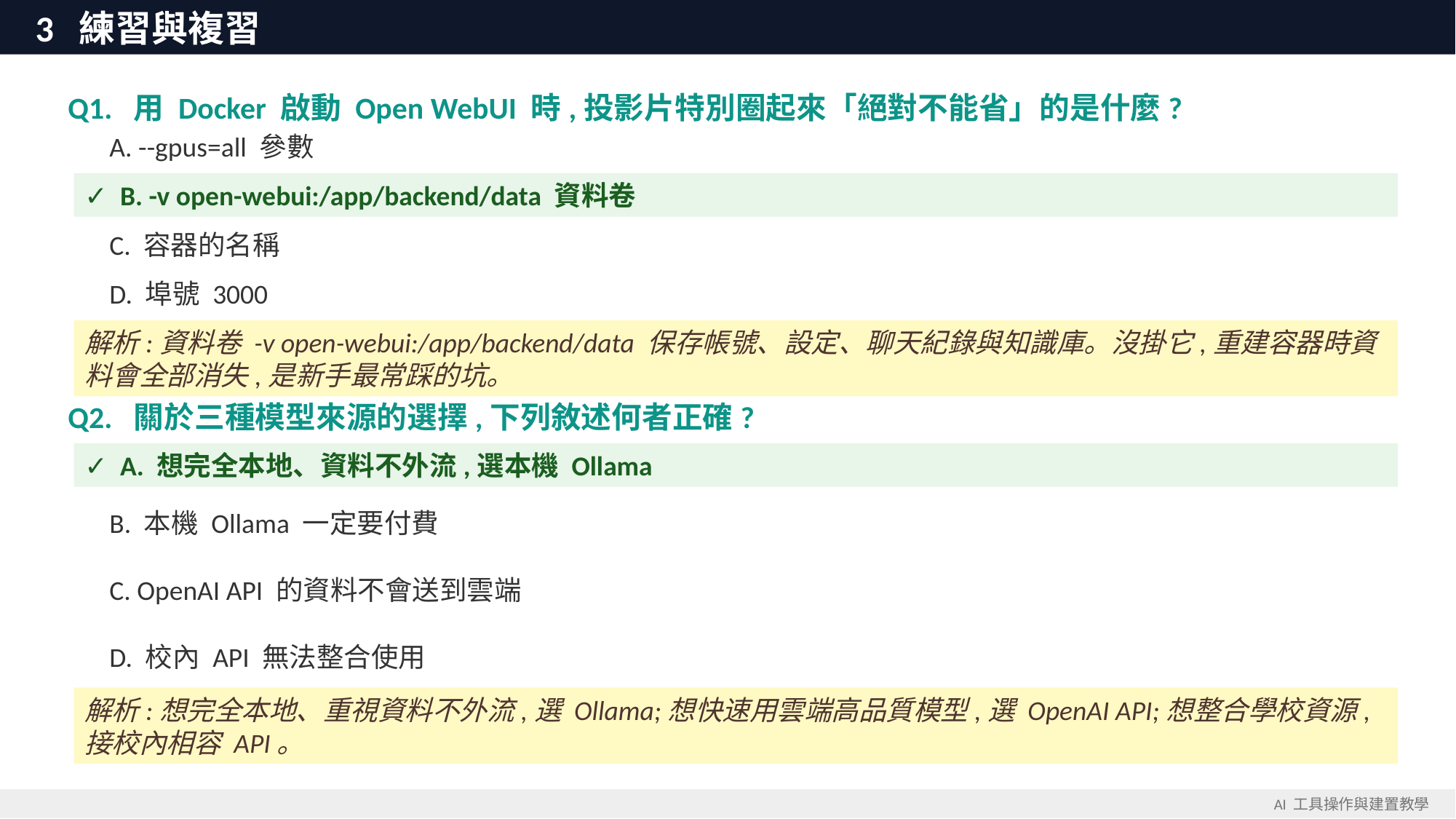

3  練習與複習
Q1.  用 Docker 啟動 Open WebUI 時,投影片特別圈起來「絕對不能省」的是什麼?
    A. --gpus=all 參數
✓  B. -v open-webui:/app/backend/data 資料卷
    C. 容器的名稱
    D. 埠號 3000
解析:資料卷 -v open-webui:/app/backend/data 保存帳號、設定、聊天紀錄與知識庫。沒掛它,重建容器時資料會全部消失,是新手最常踩的坑。
Q2.  關於三種模型來源的選擇,下列敘述何者正確?
✓  A. 想完全本地、資料不外流,選本機 Ollama
    B. 本機 Ollama 一定要付費
    C. OpenAI API 的資料不會送到雲端
    D. 校內 API 無法整合使用
解析:想完全本地、重視資料不外流,選 Ollama;想快速用雲端高品質模型,選 OpenAI API;想整合學校資源,接校內相容 API。
AI 工具操作與建置教學